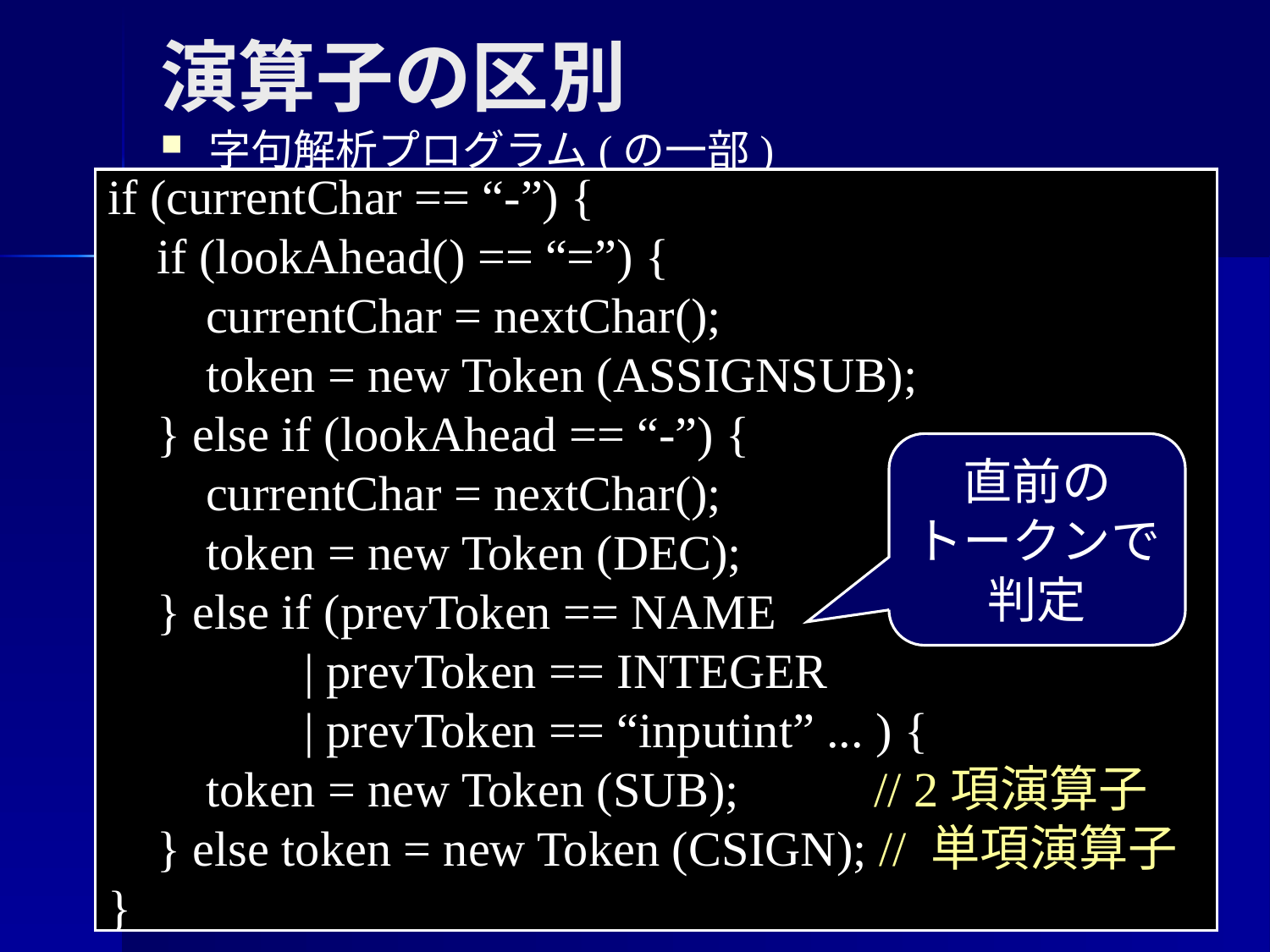

# 演算子の区別
字句解析プログラム(の一部)
if (currentChar == “-”) {
    if (lookAhead() == “=”) {
        currentChar = nextChar();
        token = new Token (ASSIGNSUB);
    } else if (lookAhead == “-”) {
        currentChar = nextChar();
        token = new Token (DEC);
    } else if (prevToken == NAME
                | prevToken == INTEGER
                | prevToken == “inputint” ... ) {
        token = new Token (SUB);           // 2項演算子
    } else token = new Token (CSIGN); // 単項演算子
}
直前の
トークンで
判定